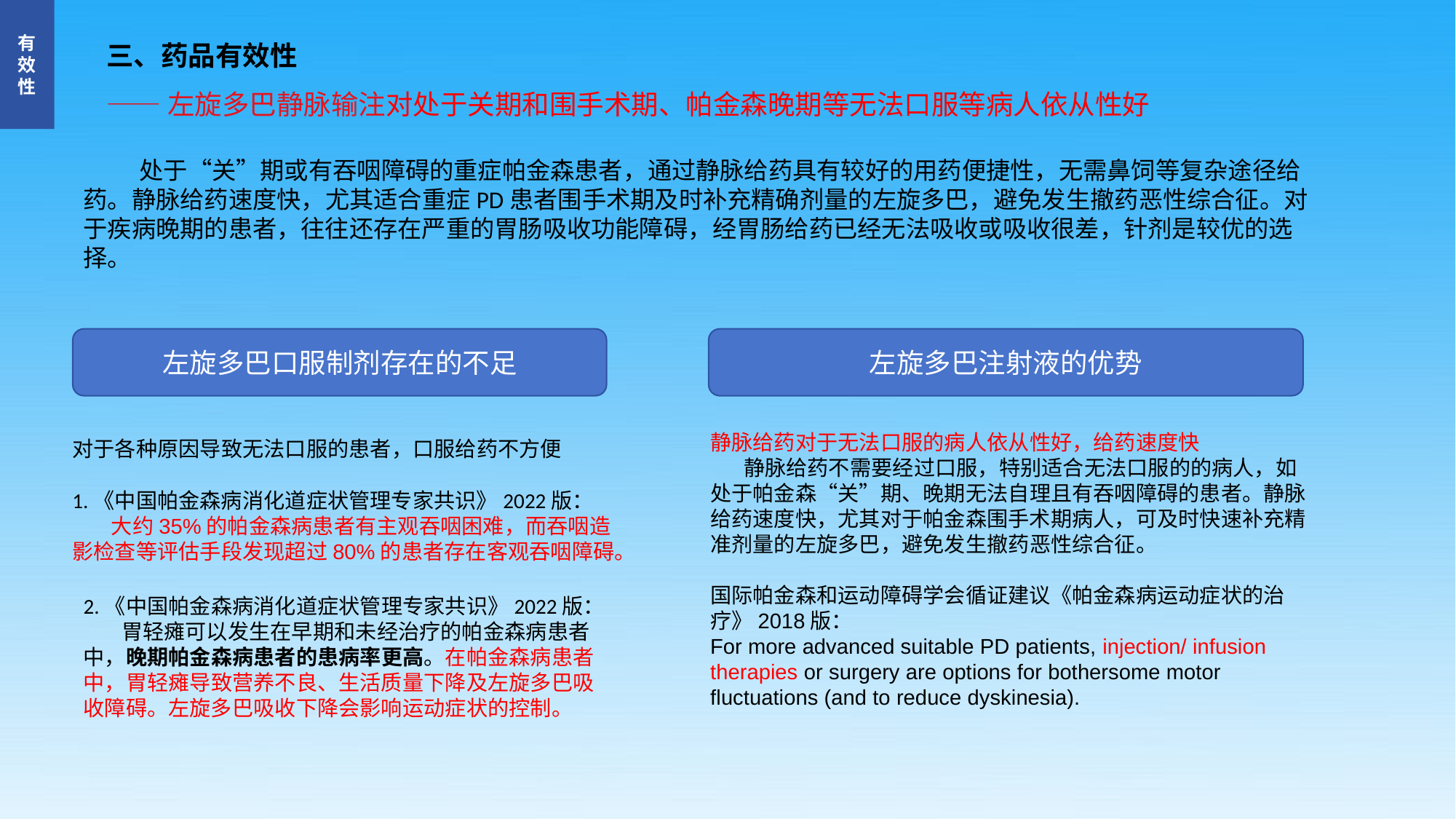

有效性
三、药品有效性
——左旋多巴静脉输注对处于关期和围手术期、帕金森晚期等无法口服等病人依从性好
        处于“关”期或有吞咽障碍的重症帕金森患者，通过静脉给药具有较好的用药便捷性，无需鼻饲等复杂途径给药。静脉给药速度快，尤其适合重症PD患者围手术期及时补充精确剂量的左旋多巴，避免发生撤药恶性综合征。对于疾病晚期的患者，往往还存在严重的胃肠吸收功能障碍，经胃肠给药已经无法吸收或吸收很差，针剂是较优的选择。
左旋多巴口服制剂存在的不足
左旋多巴注射液的优势
对于各种原因导致无法口服的患者，口服给药不方便

1.《中国帕金森病消化道症状管理专家共识》2022版：
       大约35%的帕金森病患者有主观吞咽困难，而吞咽造影检查等评估手段发现超过80%的患者存在客观吞咽障碍。
静脉给药对于无法口服的病人依从性好，给药速度快
      静脉给药不需要经过口服，特别适合无法口服的的病人，如处于帕金森“关”期、晚期无法自理且有吞咽障碍的患者。静脉给药速度快，尤其对于帕金森围手术期病人，可及时快速补充精准剂量的左旋多巴，避免发生撤药恶性综合征。

国际帕金森和运动障碍学会循证建议《帕金森病运动症状的治疗》2018版：
For more advanced suitable PD patients, injection/ infusion therapies or surgery are options for bothersome motor fluctuations (and to reduce dyskinesia).
2.《中国帕金森病消化道症状管理专家共识》2022版：
       胃轻瘫可以发生在早期和未经治疗的帕金森病患者中，晚期帕金森病患者的患病率更高。在帕金森病患者中，胃轻瘫导致营养不良、生活质量下降及左旋多巴吸收障碍。左旋多巴吸收下降会影响运动症状的控制。